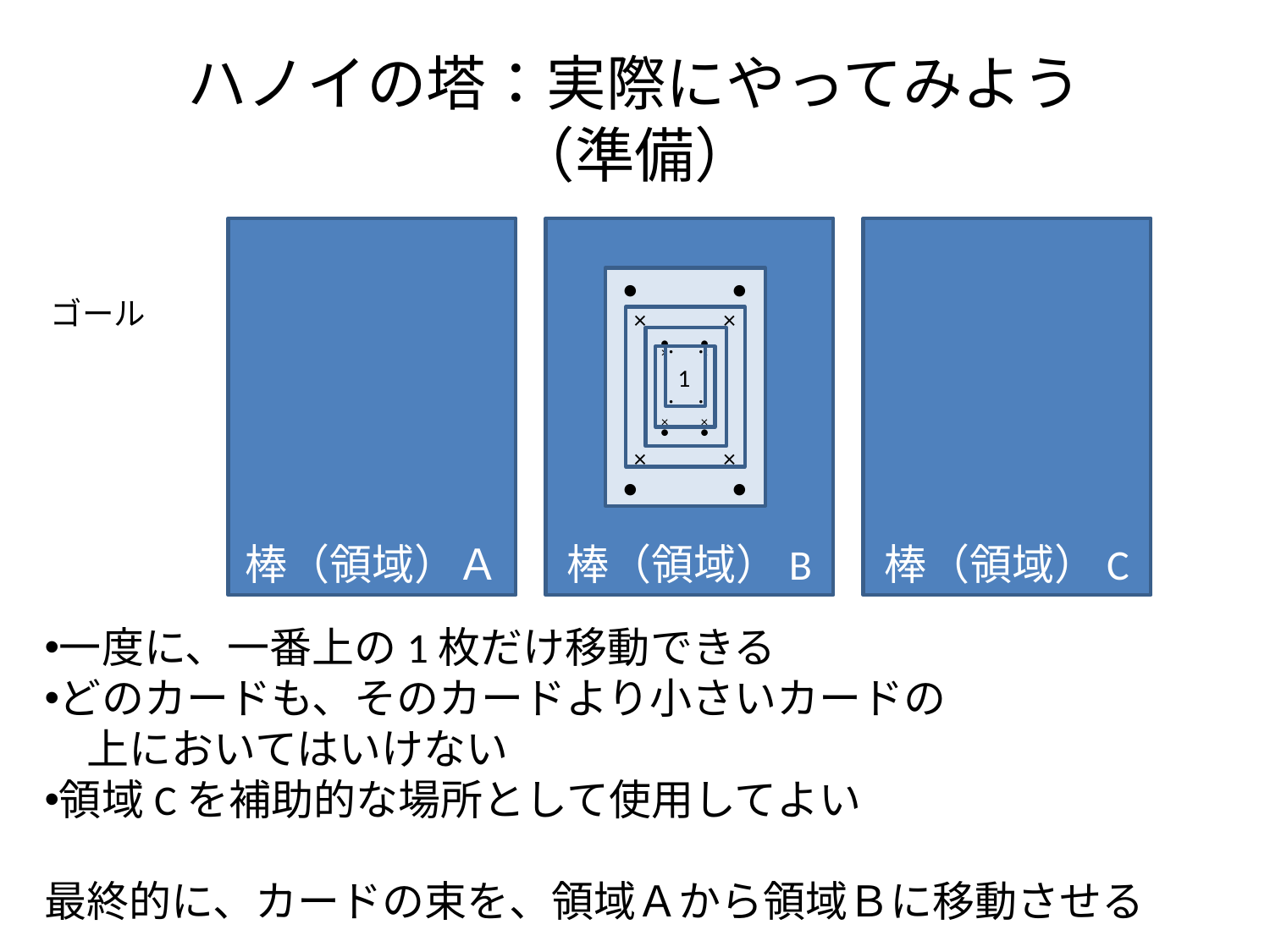

# ハノイの塔：実際にやってみよう （準備）
棒（領域）Ａ
棒（領域）B
棒（領域）C
●
●

5
●
●
ゴール
×
×

4
×
×
●
●

3
●
●
×
×

2
×
×
・
・

1
・
・
一度に、一番上の1枚だけ移動できる
どのカードも、そのカードより小さいカードの
　上においてはいけない
領域Cを補助的な場所として使用してよい

最終的に、カードの束を、領域Ａから領域Ｂに移動させる